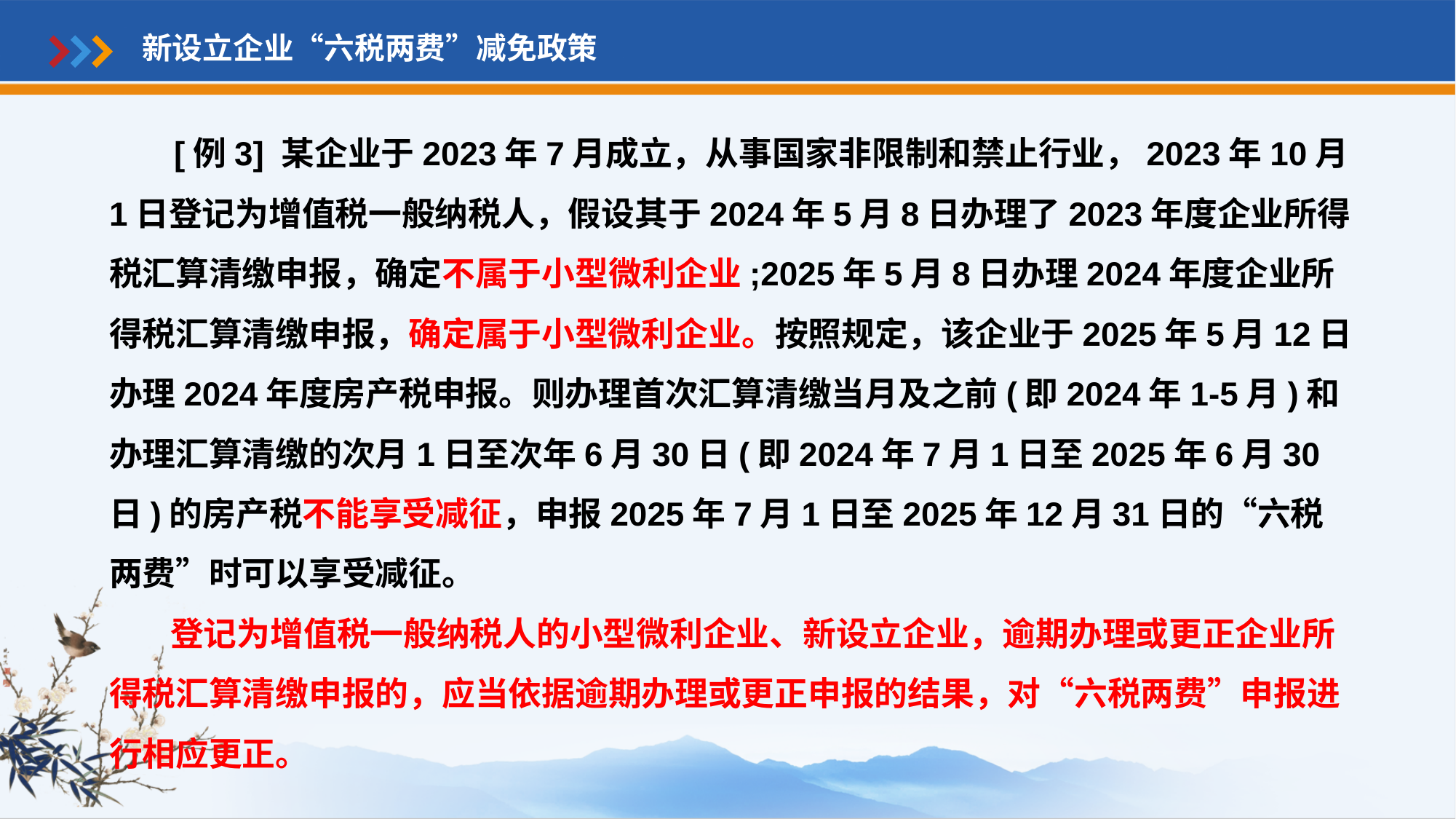

新设立企业“六税两费”减免政策

       [例3] 某企业于2023年7月成立，从事国家非限制和禁止行业，2023年10月1日登记为增值税一般纳税人，假设其于2024年5月8日办理了2023年度企业所得税汇算清缴申报，确定不属于小型微利企业;2025年5月8日办理2024年度企业所得税汇算清缴申报，确定属于小型微利企业。按照规定，该企业于2025年5月12日办理2024年度房产税申报。则办理首次汇算清缴当月及之前(即2024年1-5月)和办理汇算清缴的次月1日至次年6月30日(即2024年7月1日至2025年6月30日)的房产税不能享受减征，申报2025年7月1日至2025年12月31日的“六税两费”时可以享受减征。
       登记为增值税一般纳税人的小型微利企业、新设立企业，逾期办理或更正企业所得税汇算清缴申报的，应当依据逾期办理或更正申报的结果，对“六税两费”申报进行相应更正。